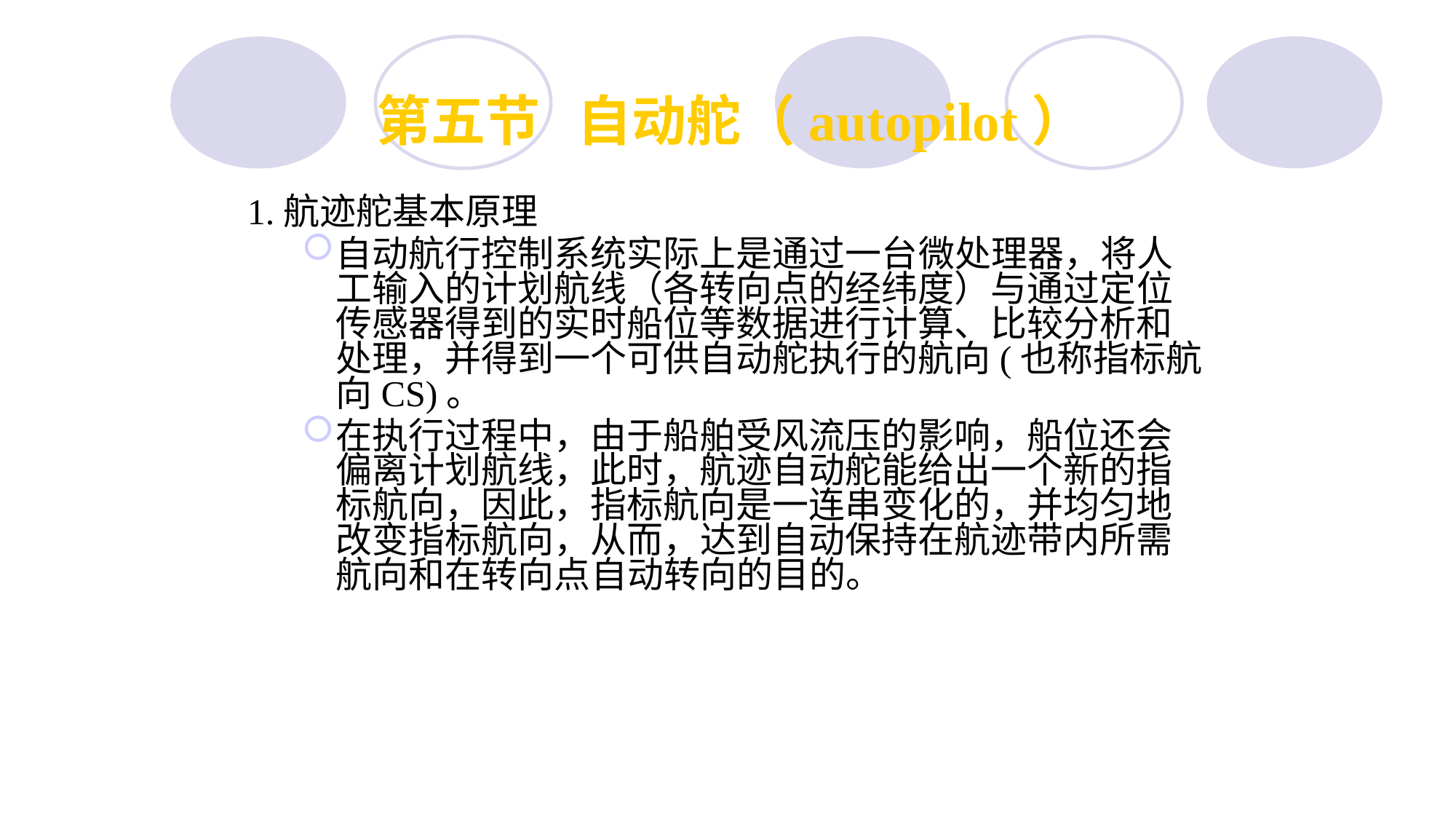

第五节   自动舵（autopilot）
1.航迹舵基本原理
自动航行控制系统实际上是通过一台微处理器，将人工输入的计划航线（各转向点的经纬度）与通过定位传感器得到的实时船位等数据进行计算、比较分析和处理，并得到一个可供自动舵执行的航向(也称指标航向CS)。
在执行过程中，由于船舶受风流压的影响，船位还会偏离计划航线，此时，航迹自动舵能给出一个新的指标航向，因此，指标航向是一连串变化的，并均匀地改变指标航向，从而，达到自动保持在航迹带内所需航向和在转向点自动转向的目的。